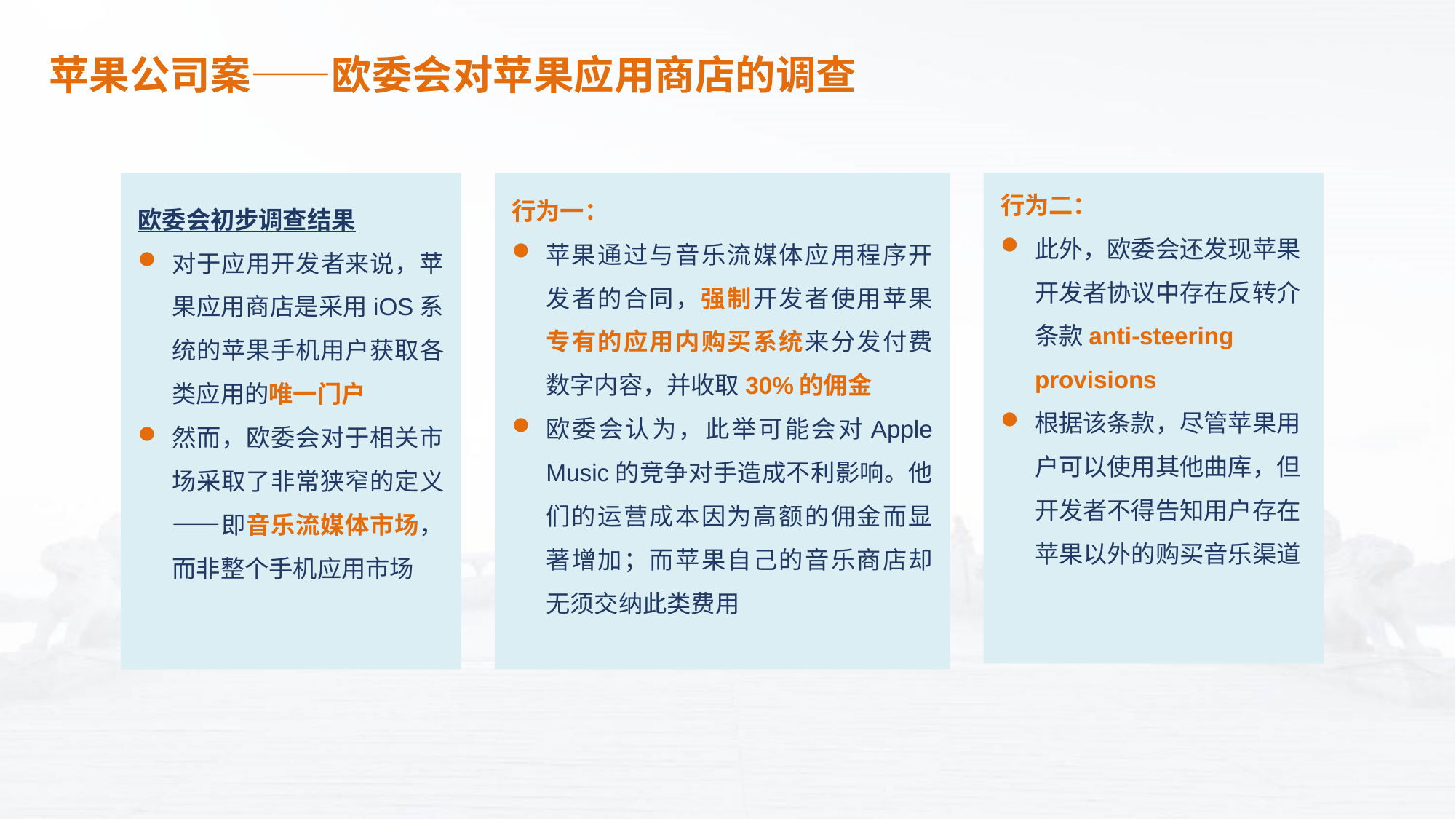

苹果公司案——欧委会对苹果应用商店的调查
欧委会初步调查结果
对于应用开发者来说，苹果应用商店是采用iOS系统的苹果手机用户获取各类应用的唯一门户
然而，欧委会对于相关市场采取了非常狭窄的定义——即音乐流媒体市场，而非整个手机应用市场

行为一：
苹果通过与音乐流媒体应用程序开发者的合同，强制开发者使用苹果专有的应用内购买系统来分发付费数字内容，并收取30%的佣金
欧委会认为，此举可能会对Apple Music的竞争对手造成不利影响。他们的运营成本因为高额的佣金而显著增加；而苹果自己的音乐商店却无须交纳此类费用

行为二：
此外，欧委会还发现苹果开发者协议中存在反转介条款anti-steering provisions
根据该条款，尽管苹果用户可以使用其他曲库，但开发者不得告知用户存在苹果以外的购买音乐渠道